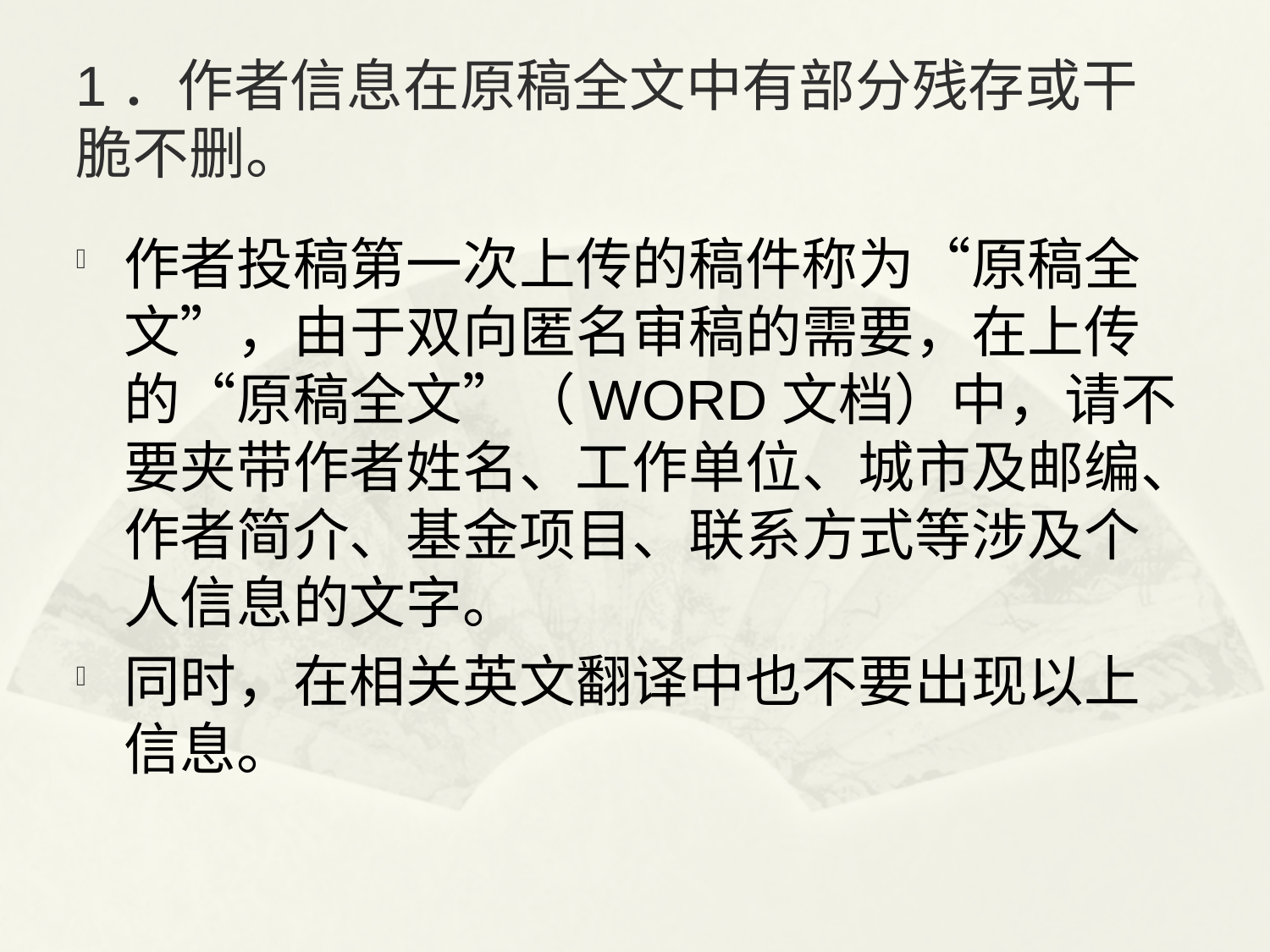

# 1．作者信息在原稿全文中有部分残存或干脆不删。
作者投稿第一次上传的稿件称为“原稿全文”，由于双向匿名审稿的需要，在上传的“原稿全文”（WORD文档）中，请不要夹带作者姓名、工作单位、城市及邮编、作者简介、基金项目、联系方式等涉及个人信息的文字。
同时，在相关英文翻译中也不要出现以上信息。